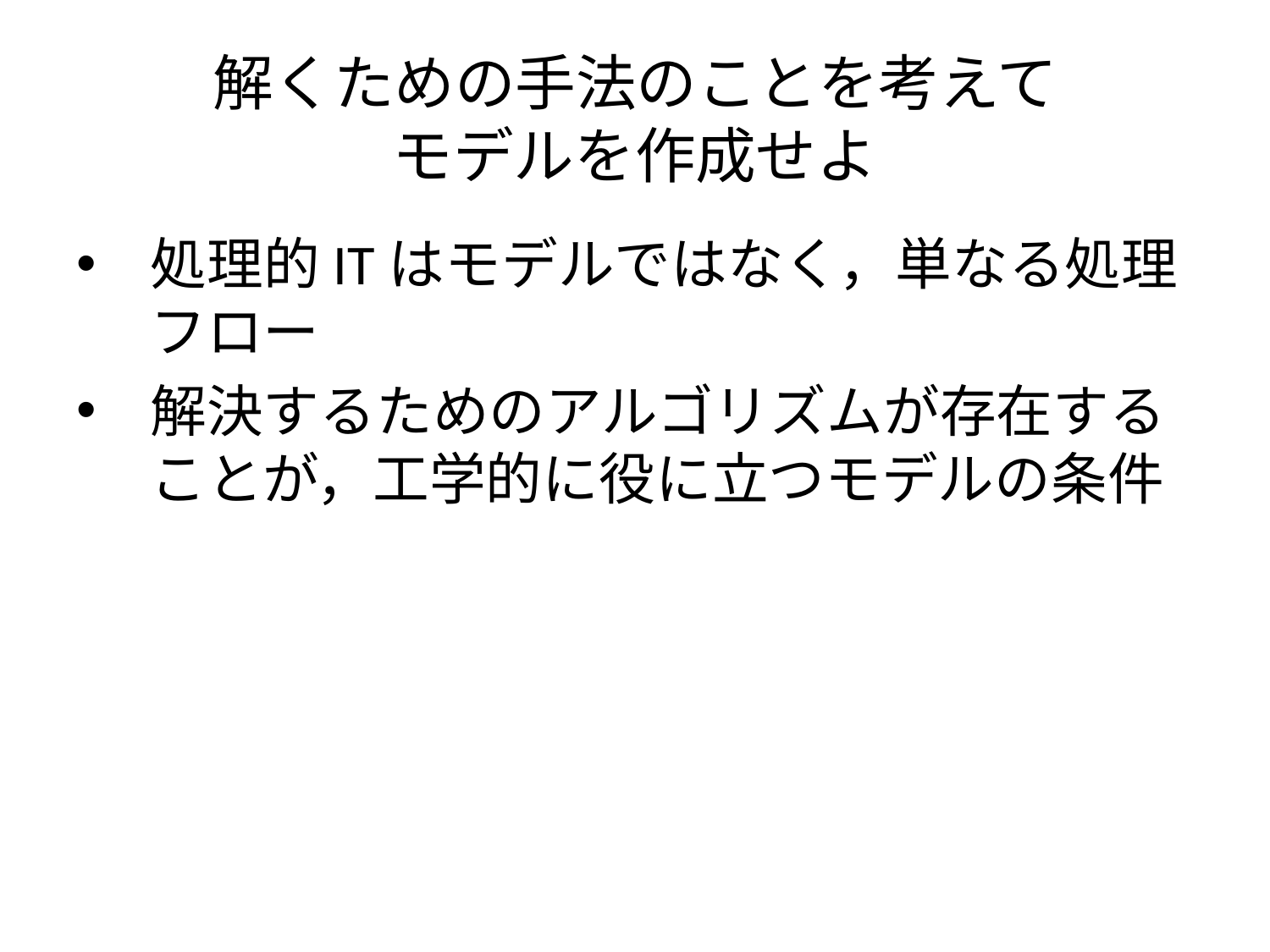

# 解くための手法のことを考えて モデルを作成せよ
処理的ITはモデルではなく，単なる処理フロー
解決するためのアルゴリズムが存在することが，工学的に役に立つモデルの条件